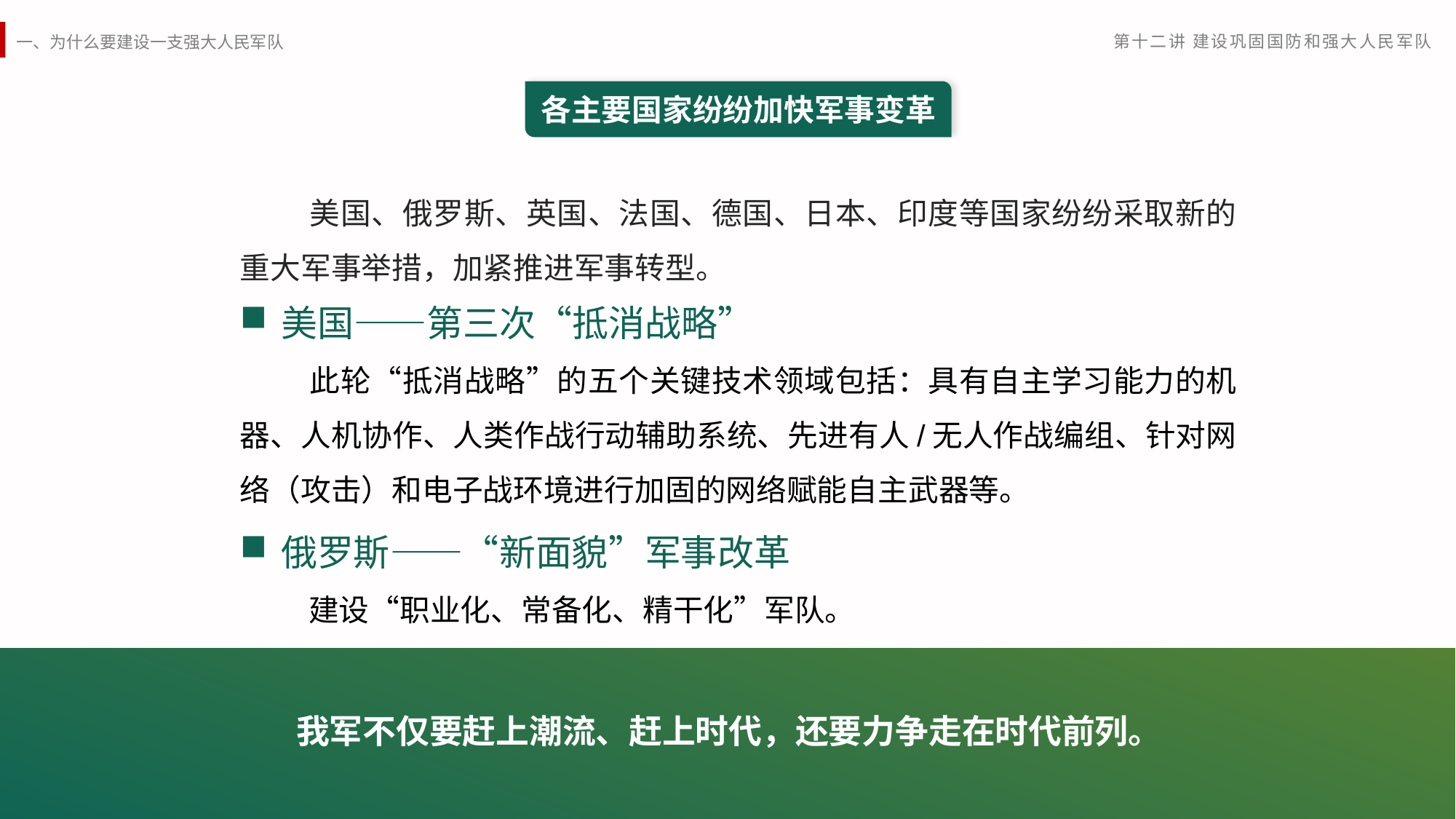

各主要国家纷纷加快军事变革

 美国、俄罗斯、英国、法国、德国、日本、印度等国家纷纷采取新的重大军事举措，加紧推进军事转型。
美国——第三次“抵消战略”
 此轮“抵消战略”的五个关键技术领域包括：具有自主学习能力的机器、人机协作、人类作战行动辅助系统、先进有人/无人作战编组、针对网络（攻击）和电子战环境进行加固的网络赋能自主武器等。
俄罗斯——“新面貌”军事改革
 建设“职业化、常备化、精干化”军队。

       我军不仅要赶上潮流、赶上时代，还要力争走在时代前列。